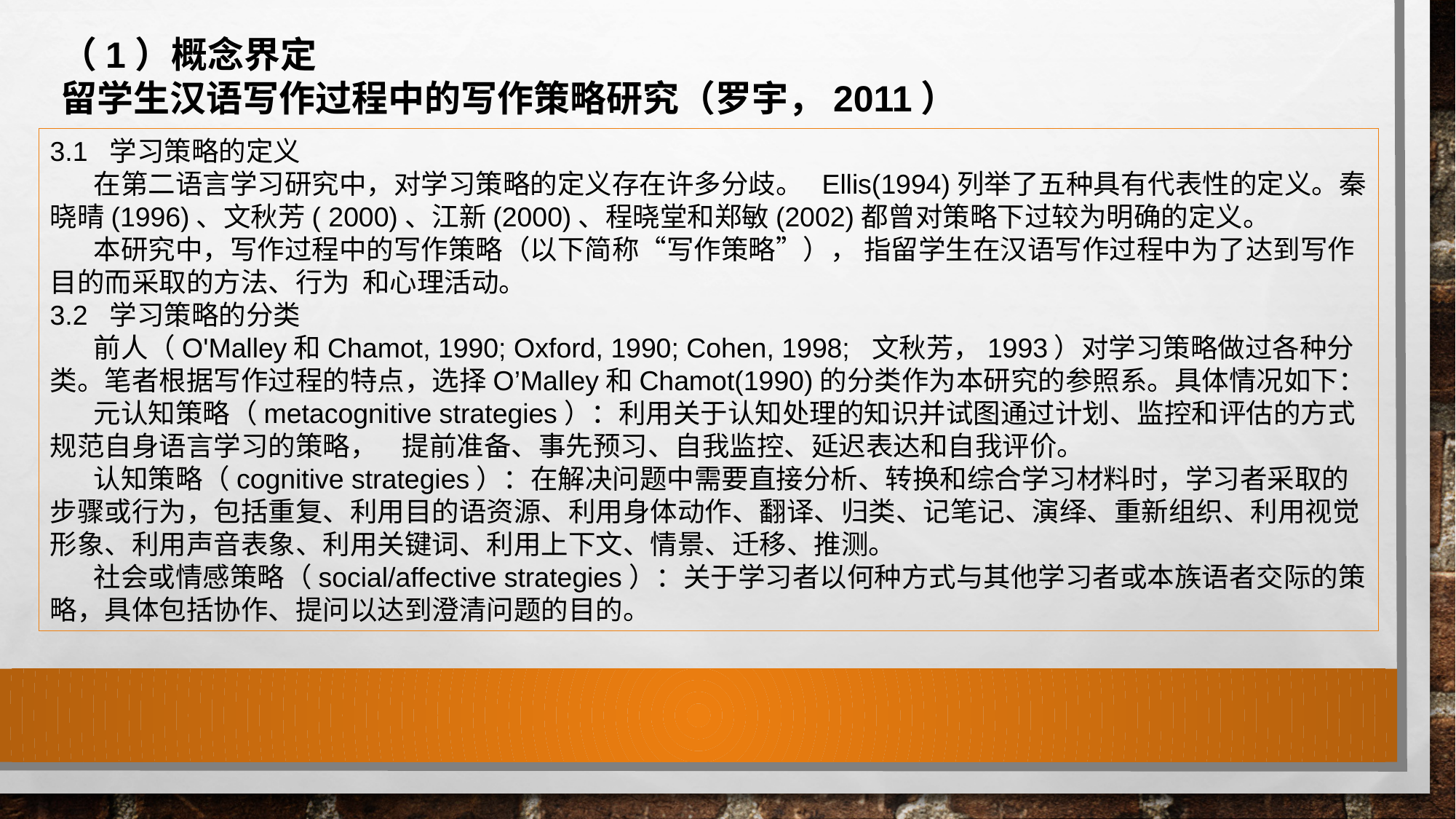

（1）概念界定
留学生汉语写作过程中的写作策略研究（罗宇，2011）
3.1  学习策略的定义
      在第二语言学习研究中，对学习策略的定义存在许多分歧。  Ellis(1994)列举了五种具有代表性的定义。秦晓晴(1996)、文秋芳( 2000)、江新(2000)、程晓堂和郑敏(2002)都曾对策略下过较为明确的定义。
      本研究中，写作过程中的写作策略（以下简称“写作策略”）， 指留学生在汉语写作过程中为了达到写作目的而采取的方法、行为  和心理活动。
3.2  学习策略的分类
      前人（O'Malley和Chamot, 1990; Oxford, 1990; Cohen, 1998;  文秋芳，1993）对学习策略做过各种分类。笔者根据写作过程的特点，选择O’Malley和Chamot(1990)的分类作为本研究的参照系。具体情况如下：
      元认知策略（metacognitive strategies）：利用关于认知处理的知识并试图通过计划、监控和评估的方式规范自身语言学习的策略，    提前准备、事先预习、自我监控、延迟表达和自我评价。
      认知策略（cognitive strategies）：在解决问题中需要直接分析、转换和综合学习材料时，学习者采取的步骤或行为，包括重复、利用目的语资源、利用身体动作、翻译、归类、记笔记、演绎、重新组织、利用视觉形象、利用声音表象、利用关键词、利用上下文、情景、迁移、推测。
      社会或情感策略（social/affective strategies）：关于学习者以何种方式与其他学习者或本族语者交际的策略，具体包括协作、提问以达到澄清问题的目的。